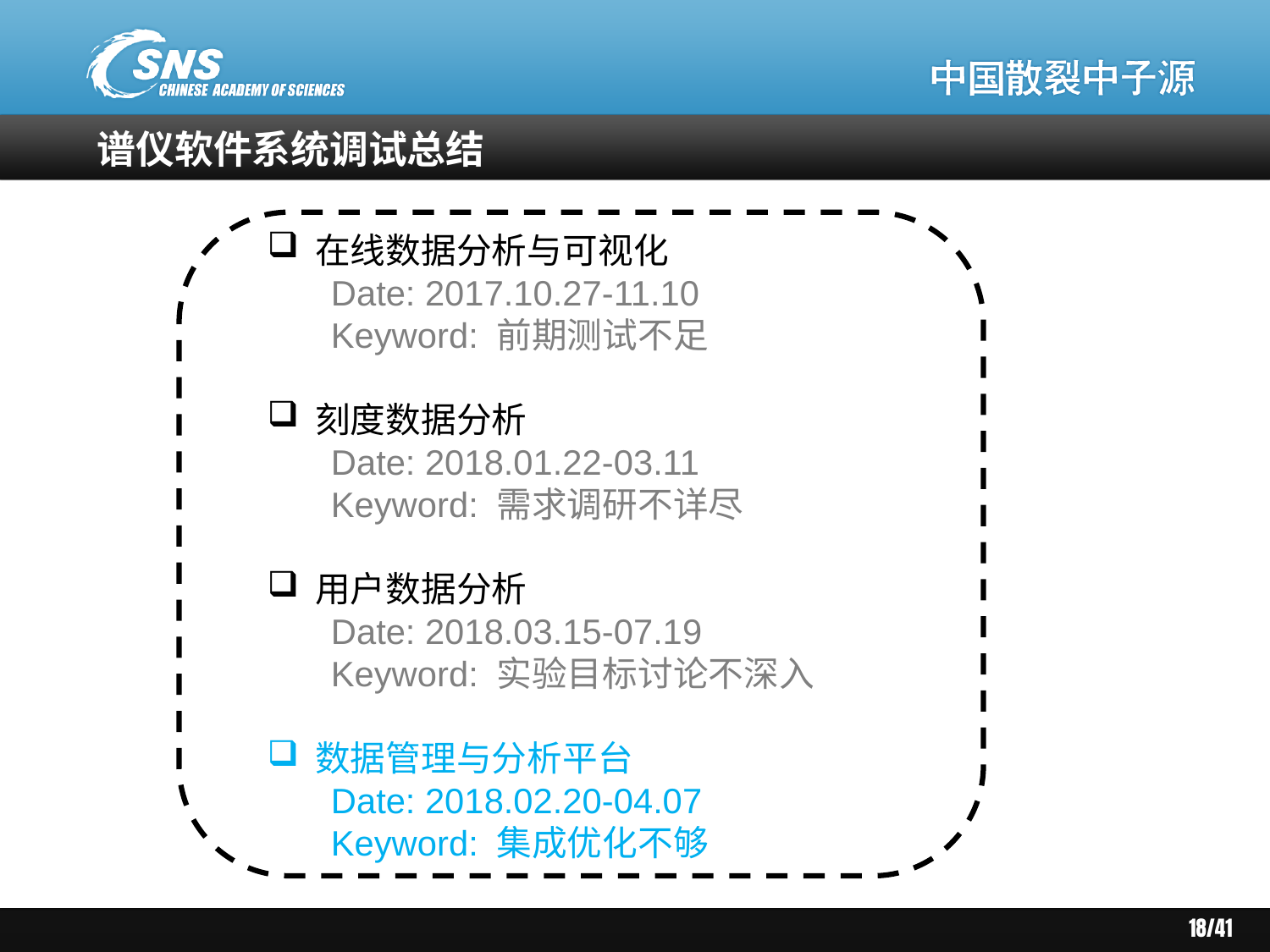

# 谱仪软件系统调试总结

在线数据分析与可视化
Date: 2017.10.27-11.10
Keyword: 前期测试不足

刻度数据分析
Date: 2018.01.22-03.11
Keyword: 需求调研不详尽

用户数据分析
Date: 2018.03.15-07.19
Keyword: 实验目标讨论不深入

数据管理与分析平台
Date: 2018.02.20-04.07
Keyword: 集成优化不够
18/41